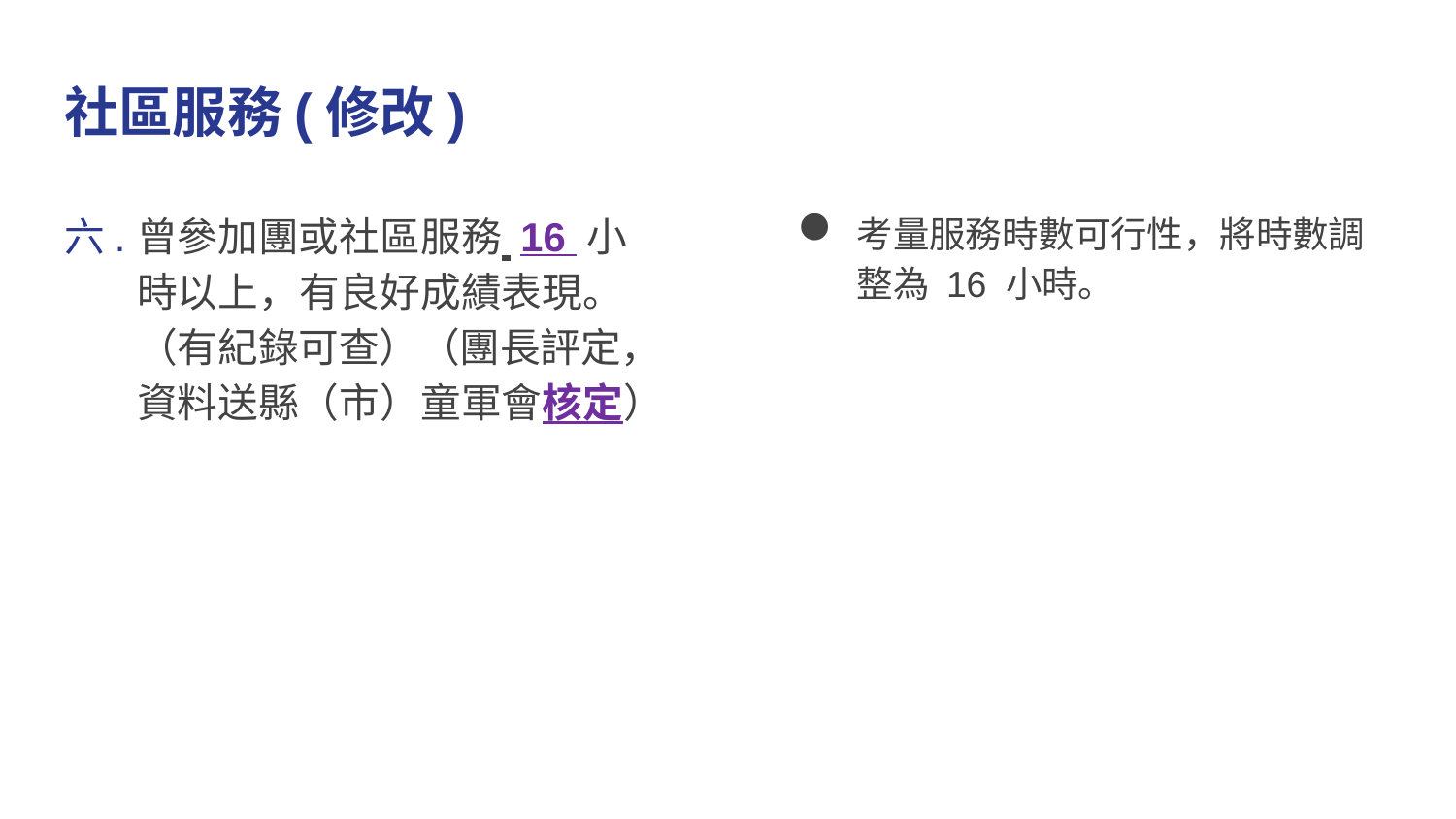

# 社區服務(修改)
六.	曾參加團或社區服務 16 小時以上，有良好成績表現。（有紀錄可查）（團長評定，資料送縣（市）童軍會核定）
考量服務時數可行性，將時數調整為 16 小時。